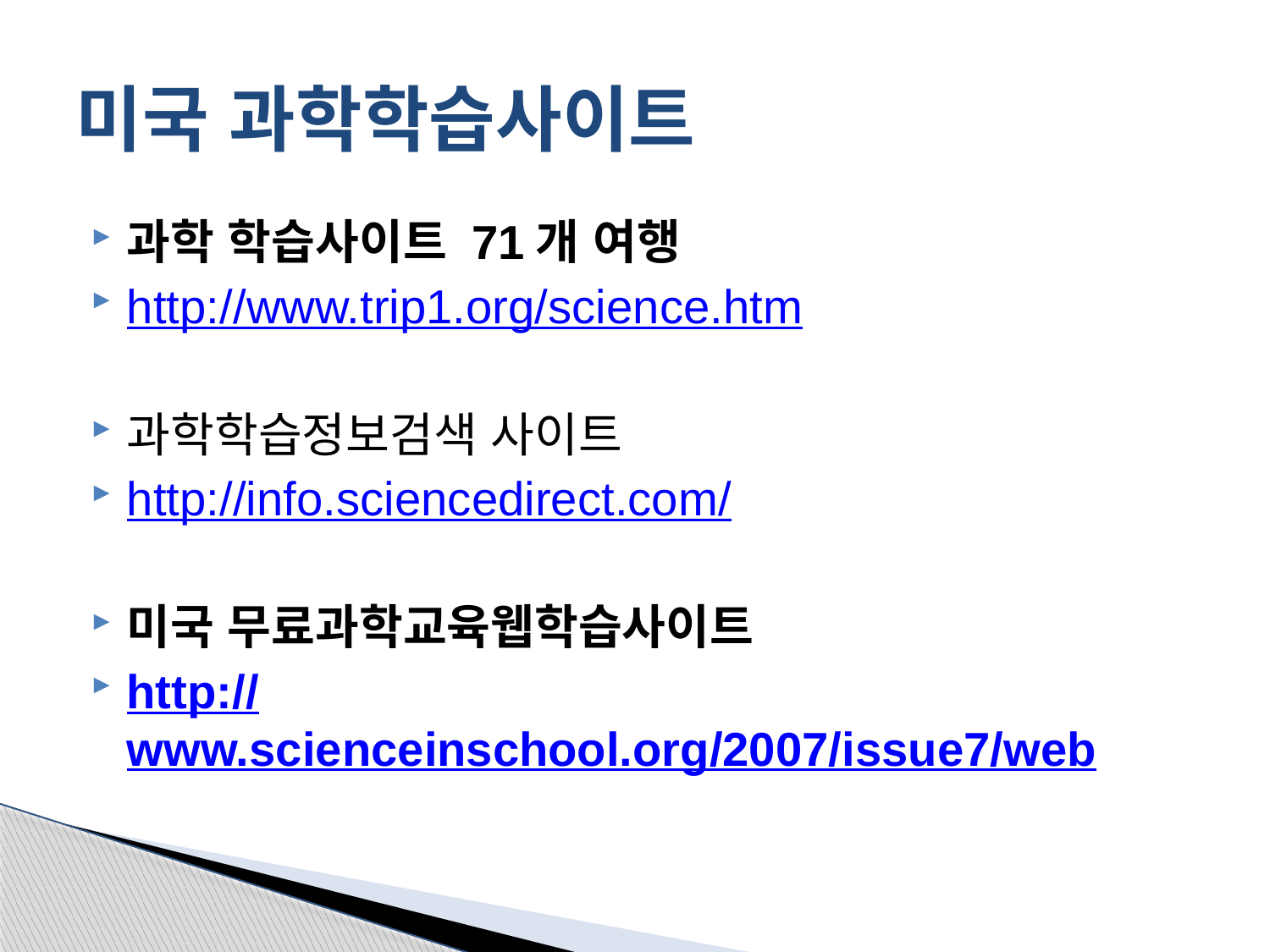

# 미국 과학학습사이트
과학 학습사이트 71개 여행
http://www.trip1.org/science.htm

과학학습정보검색 사이트
http://info.sciencedirect.com/

미국 무료과학교육웹학습사이트
http://www.scienceinschool.org/2007/issue7/web